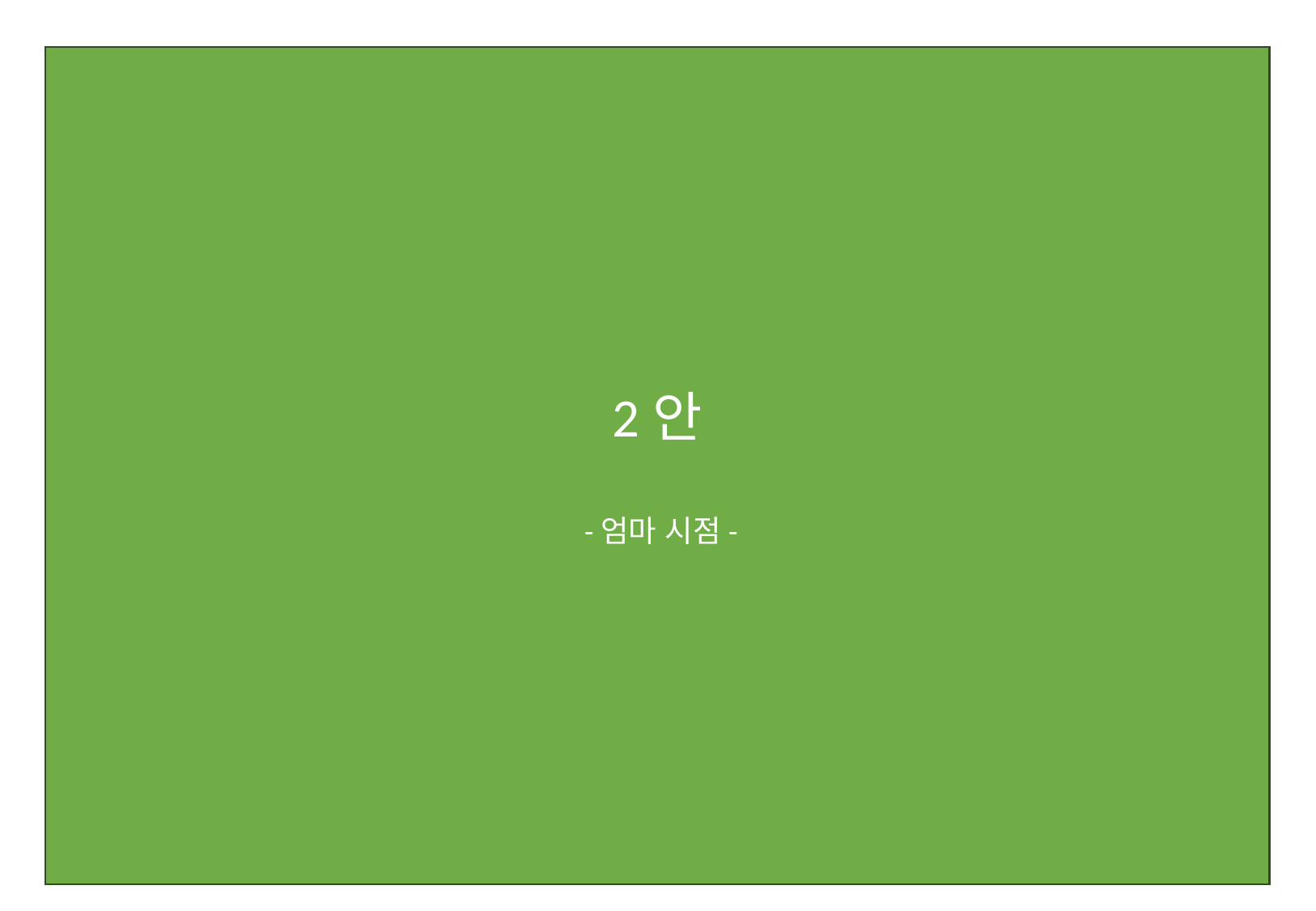

2안

 -엄마 시점-
# 삭제페이지 –독백으로/ 유튜브 / 자료 받아야 됨
https://play.tvcf.co.kr/939485 타이틀 역동적으로

|  |  |
| --- | --- |
| 15초 30초 양혁재 지음 병원장님이 이런 봉사활동을 했다! 이런 어머님들을 도왔다! <기부> 어머님이 주신 선물, 유니세프 감성 적으로 몸이 성치 않으니 못간다 양원장님의 인생기부로 전면 무상으로 수술, 완쾌해서 나가심 티스토리 주소 받기 - 경기권으로 출연했던 어머니 섭외 존재감을 어떻게 살릴지. 책을 중시 교보, 온라인 판매 중 | 유니세프 유산기부 평생을 자식들 뒷바라지 하고 이제는 홀로 남아 바쁜 건 끝났는데, 다 받쳤는데 이제는 엄마는 위한 따뜻한 위로 자식들을 위해 몸 받쳐 있는데 남은 건 아픈 몸 밖에 없어 양아들 컨셉, 강성연, 우희진 감동적인 산골 이야기 https://www.youtube.com/watch?v=U0OEIJWSRuA&list=PLRwfZsTaN3Tmkzqbw3Y1ZYqCYvhA-Ux1x https://www.youtube.com/watch?v=mg276VjvwOY |